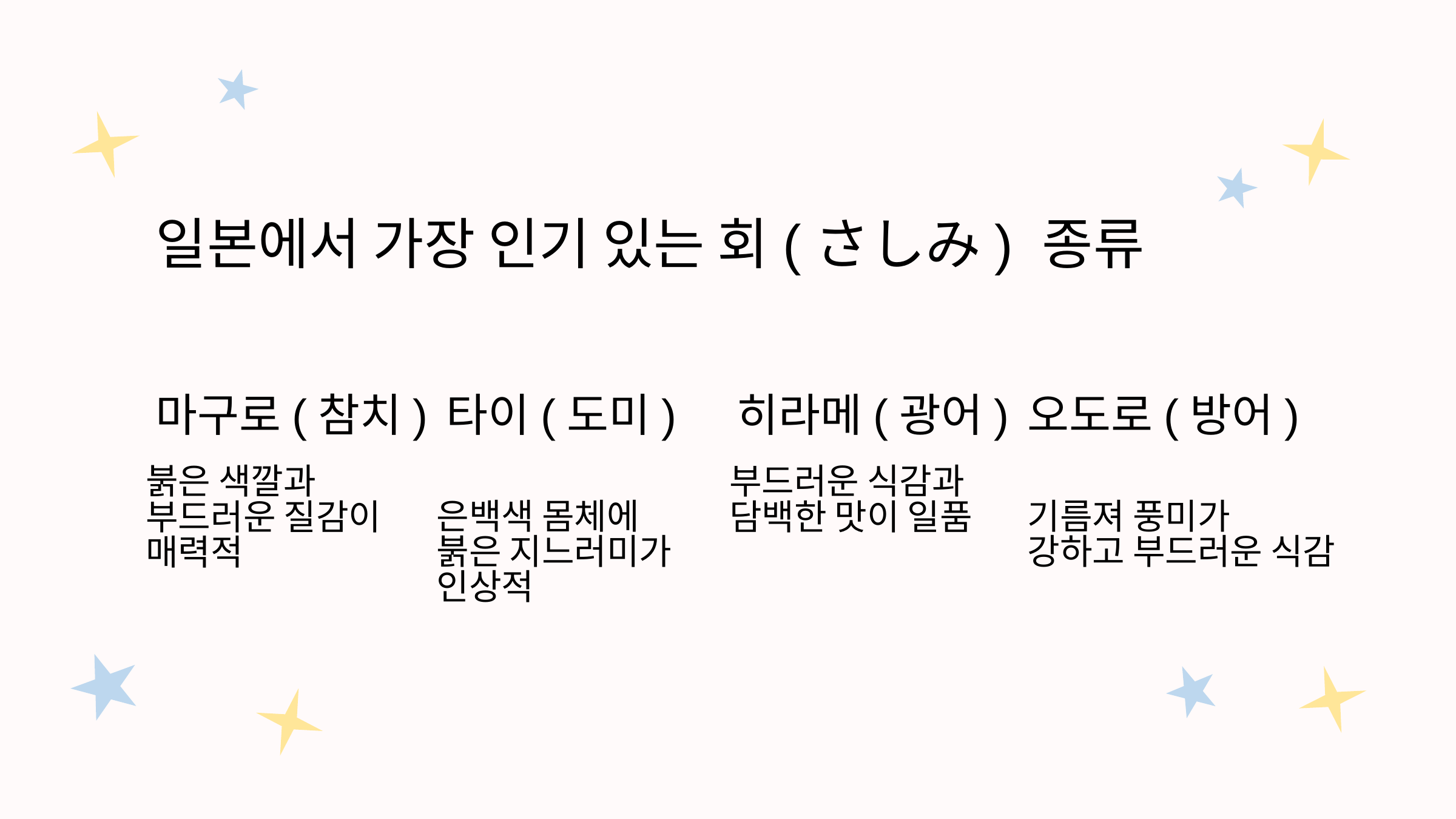

일본에서 가장 인기 있는 회(さしみ) 종류
마구로(참치)
타이(도미)
히라메(광어)
오도로(방어)
붉은 색깔과
부드러운 질감이 매력적
부드러운 식감과 담백한 맛이 일품
은백색 몸체에 붉은 지느러미가 인상적
기름져 풍미가
강하고 부드러운 식감